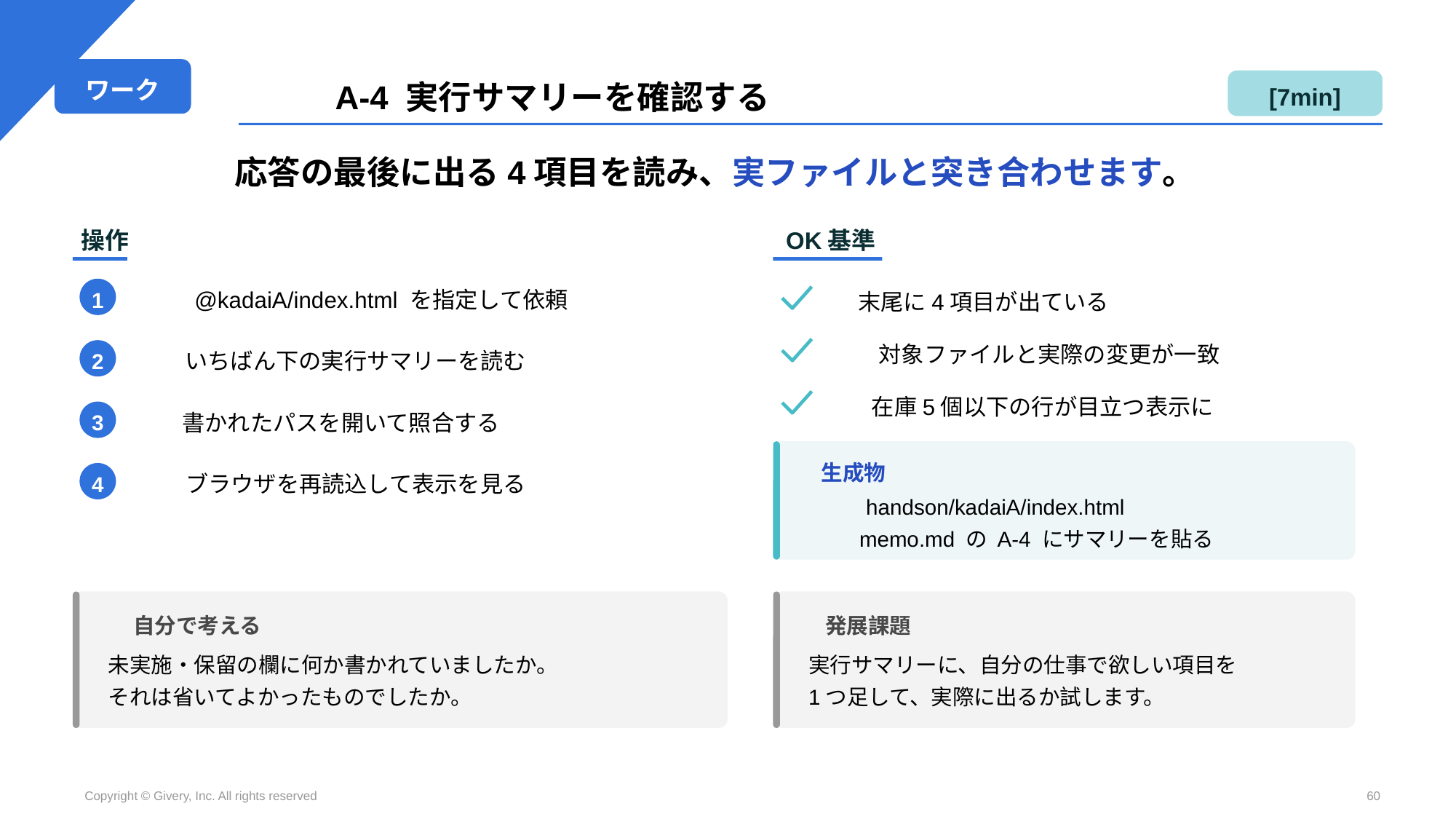

ワーク
A-4 実行サマリーを確認する
[7min]

応答の最後に出る4項目を読み、実ファイルと突き合わせます。
操作
OK基準

@kadaiA/index.html を指定して依頼
1

末尾に4項目が出ている

対象ファイルと実際の変更が一致
いちばん下の実行サマリーを読む
2

在庫5個以下の行が目立つ表示に

書かれたパスを開いて照合する
3

生成物

ブラウザを再読込して表示を見る
4
handson/kadaiA/index.html
memo.md の A-4 にサマリーを貼る

自分で考える
発展課題
未実施・保留の欄に何か書かれていましたか。
それは省いてよかったものでしたか。
実行サマリーに、自分の仕事で欲しい項目を
1つ足して、実際に出るか試します。
Copyright © Givery, Inc. All rights reserved
60